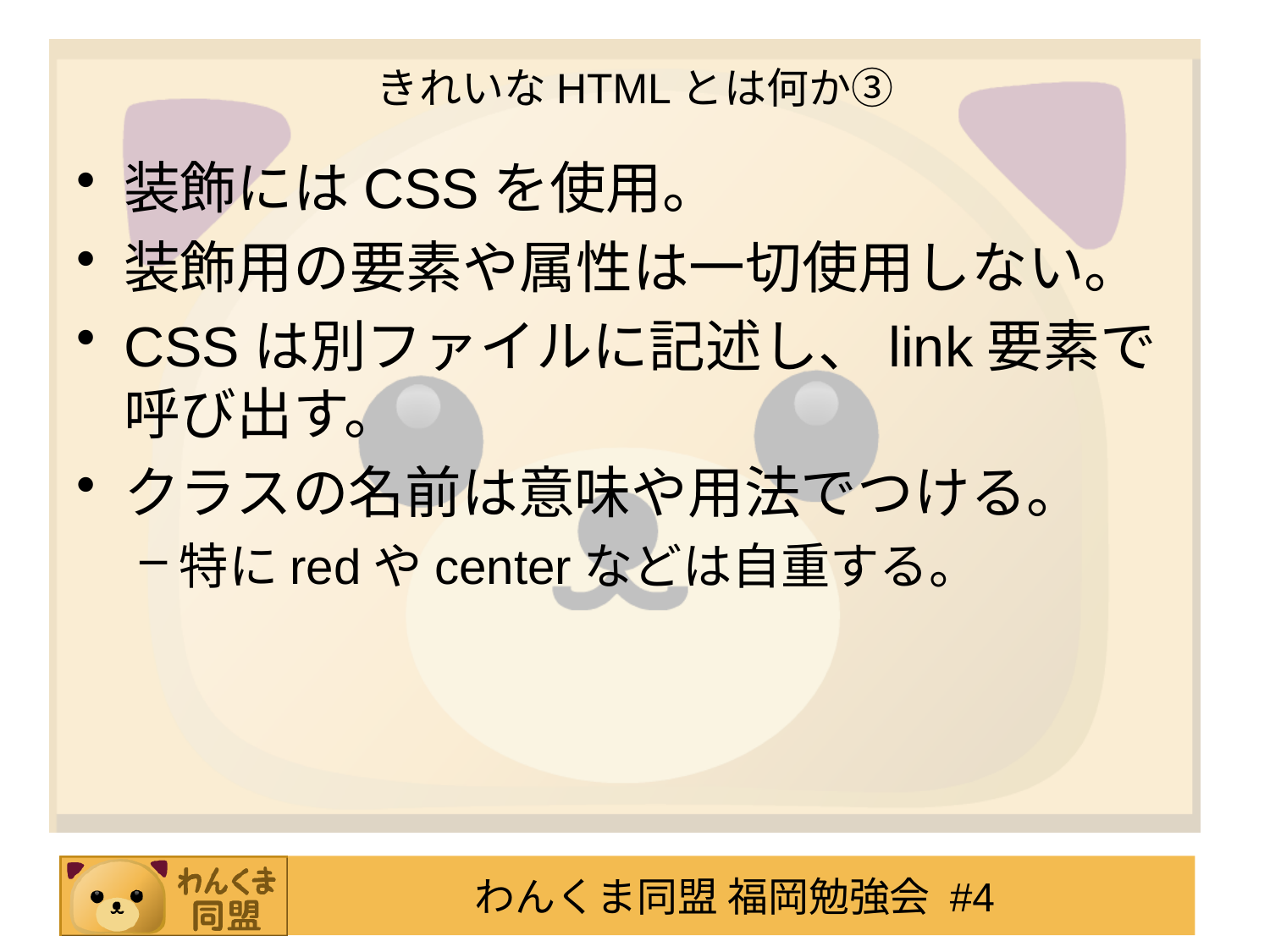

# きれいなHTMLとは何か③
装飾にはCSSを使用。
装飾用の要素や属性は一切使用しない。
CSSは別ファイルに記述し、link要素で呼び出す。
クラスの名前は意味や用法でつける。
特にredやcenterなどは自重する。